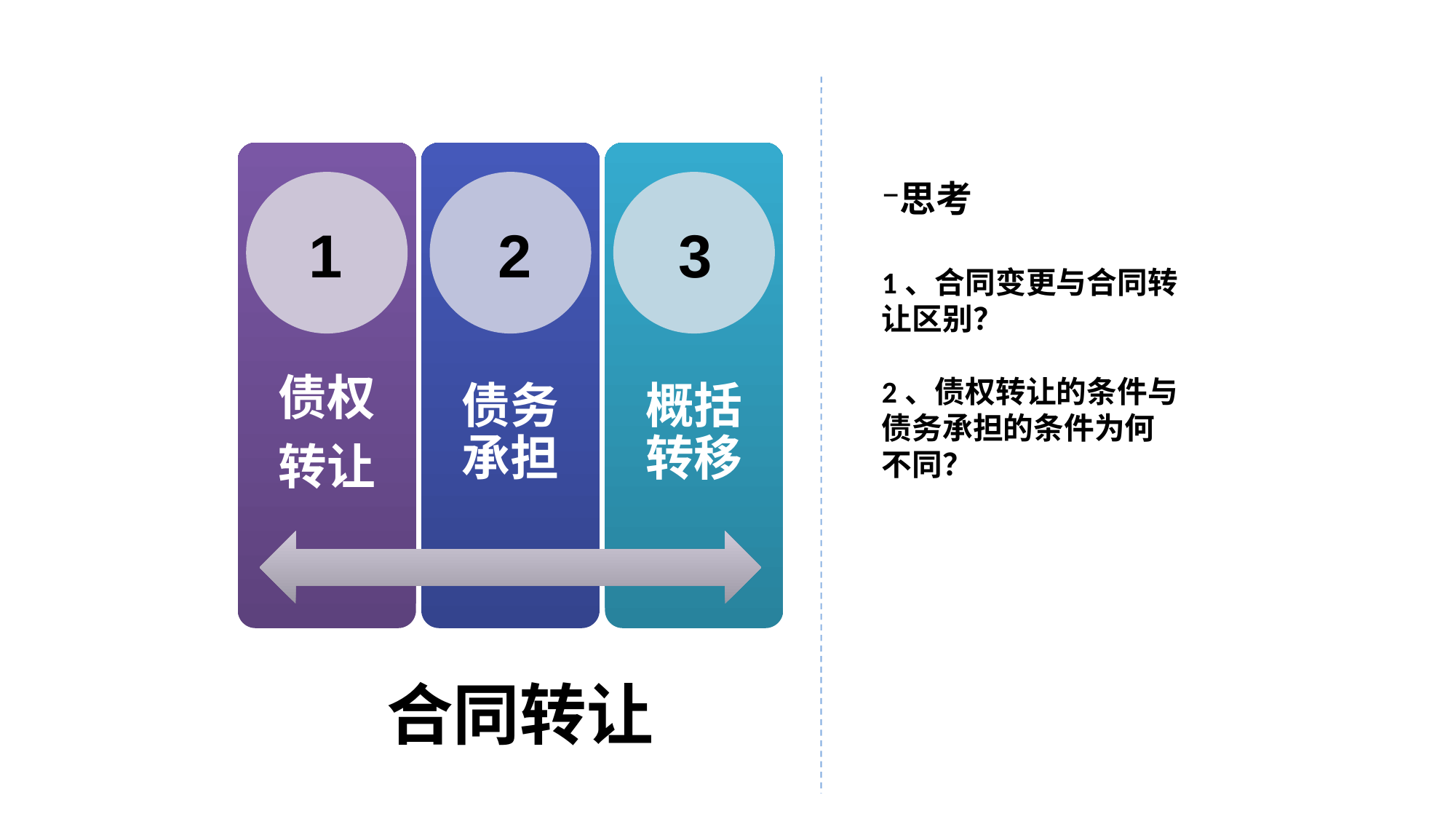

债权
转让
债务承担
概括转移

思考

1、合同变更与合同转
让区别？

2、债权转让的条件与
债务承担的条件为何
不同？
1
2
3

合同转让